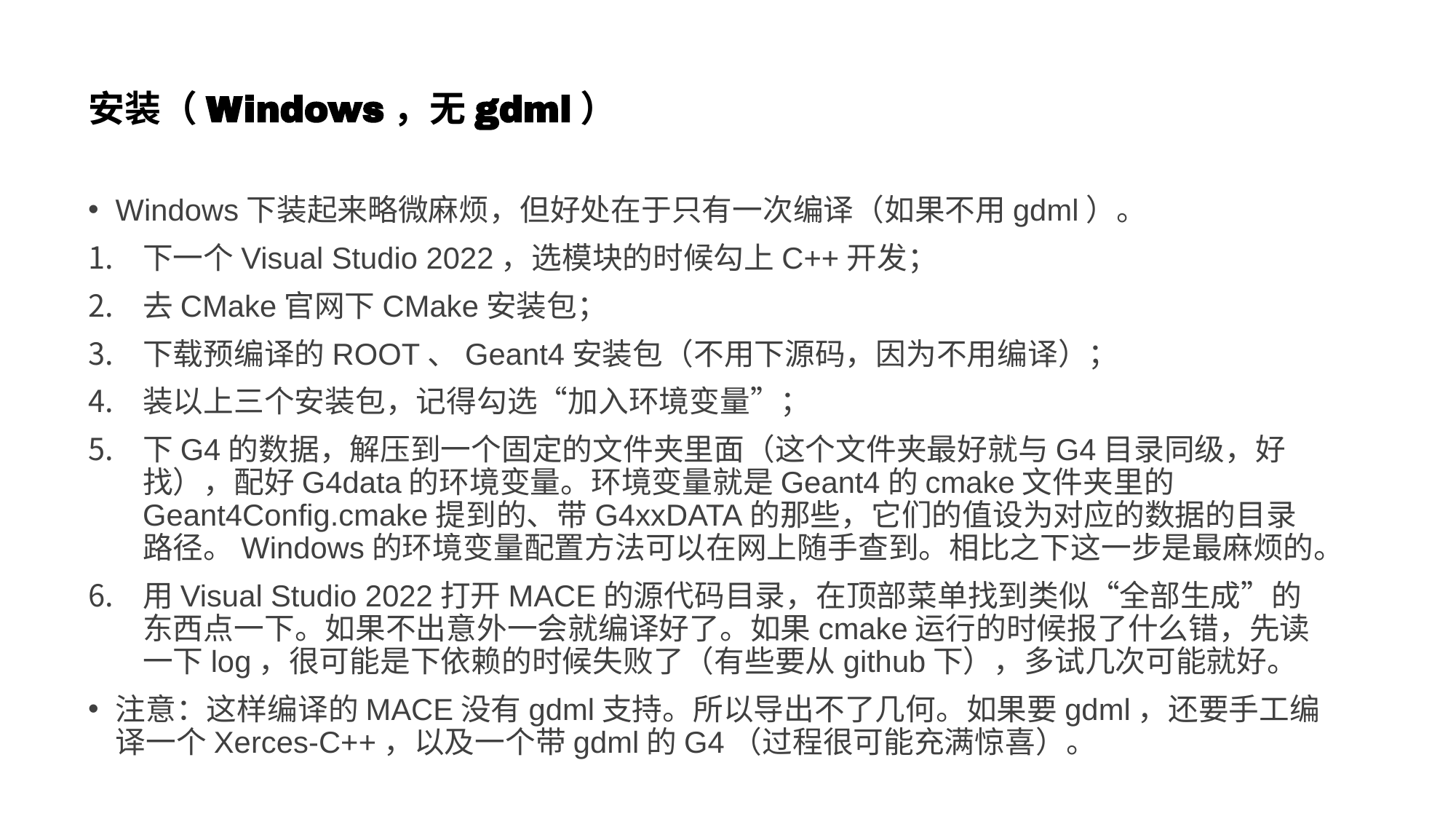

# 安装（Windows，无gdml）
Windows下装起来略微麻烦，但好处在于只有一次编译（如果不用gdml）。
下一个Visual Studio 2022，选模块的时候勾上C++开发；
去CMake官网下CMake安装包；
下载预编译的ROOT、Geant4安装包（不用下源码，因为不用编译）；
装以上三个安装包，记得勾选“加入环境变量”；
下G4的数据，解压到一个固定的文件夹里面（这个文件夹最好就与G4目录同级，好找），配好G4data的环境变量。环境变量就是Geant4的cmake文件夹里的Geant4Config.cmake提到的、带G4xxDATA的那些，它们的值设为对应的数据的目录路径。Windows的环境变量配置方法可以在网上随手查到。相比之下这一步是最麻烦的。
用Visual Studio 2022打开MACE的源代码目录，在顶部菜单找到类似“全部生成”的东西点一下。如果不出意外一会就编译好了。如果cmake运行的时候报了什么错，先读一下log，很可能是下依赖的时候失败了（有些要从github下），多试几次可能就好。
注意：这样编译的MACE没有gdml支持。所以导出不了几何。如果要gdml，还要手工编译一个Xerces-C++，以及一个带gdml的G4（过程很可能充满惊喜）。
35